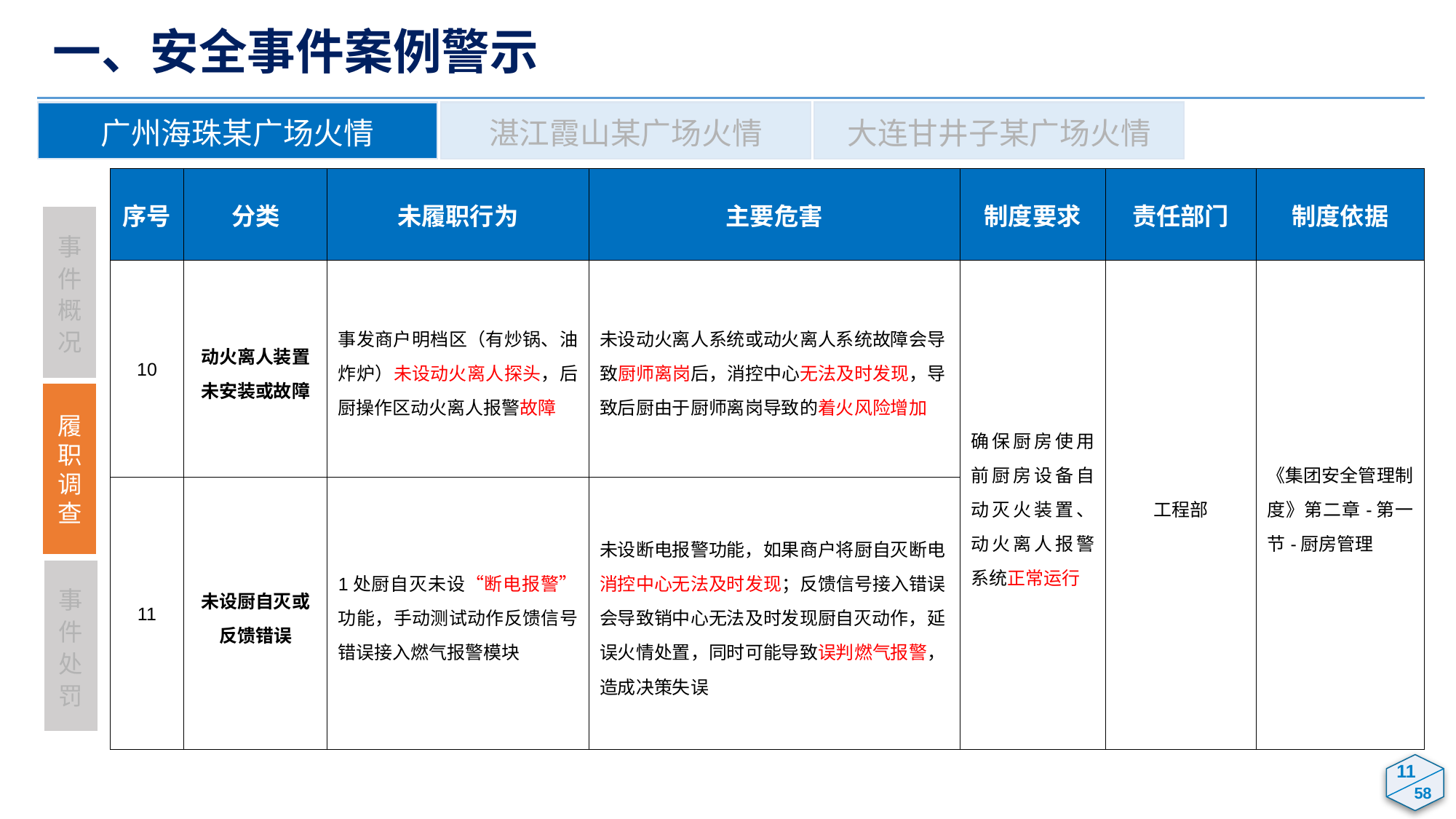

一、安全事件案例警示
广州海珠某广场火情
湛江霞山某广场火情
大连甘井子某广场火情
| 序号 | 分类 | 未履职行为 | 主要危害 | 制度要求 | 责任部门 | 制度依据 |
| --- | --- | --- | --- | --- | --- | --- |
| 10 | 动火离人装置未安装或故障 | 事发商户明档区（有炒锅、油炸炉）未设动火离人探头，后厨操作区动火离人报警故障 | 未设动火离人系统或动火离人系统故障会导致厨师离岗后，消控中心无法及时发现，导致后厨由于厨师离岗导致的着火风险增加 | 确保厨房使用前厨房设备自动灭火装置、动火离人报警系统正常运行 | 工程部 | 《集团安全管理制度》第二章-第一节-厨房管理 |
| 11 | 未设厨自灭或反馈错误 | 1处厨自灭未设“断电报警”功能，手动测试动作反馈信号错误接入燃气报警模块 | 未设断电报警功能，如果商户将厨自灭断电消控中心无法及时发现；反馈信号接入错误会导致销中心无法及时发现厨自灭动作，延误火情处置，同时可能导致误判燃气报警，造成决策失误 |  |  |  |
事件概况
履职调查
事件处罚
9
11

58